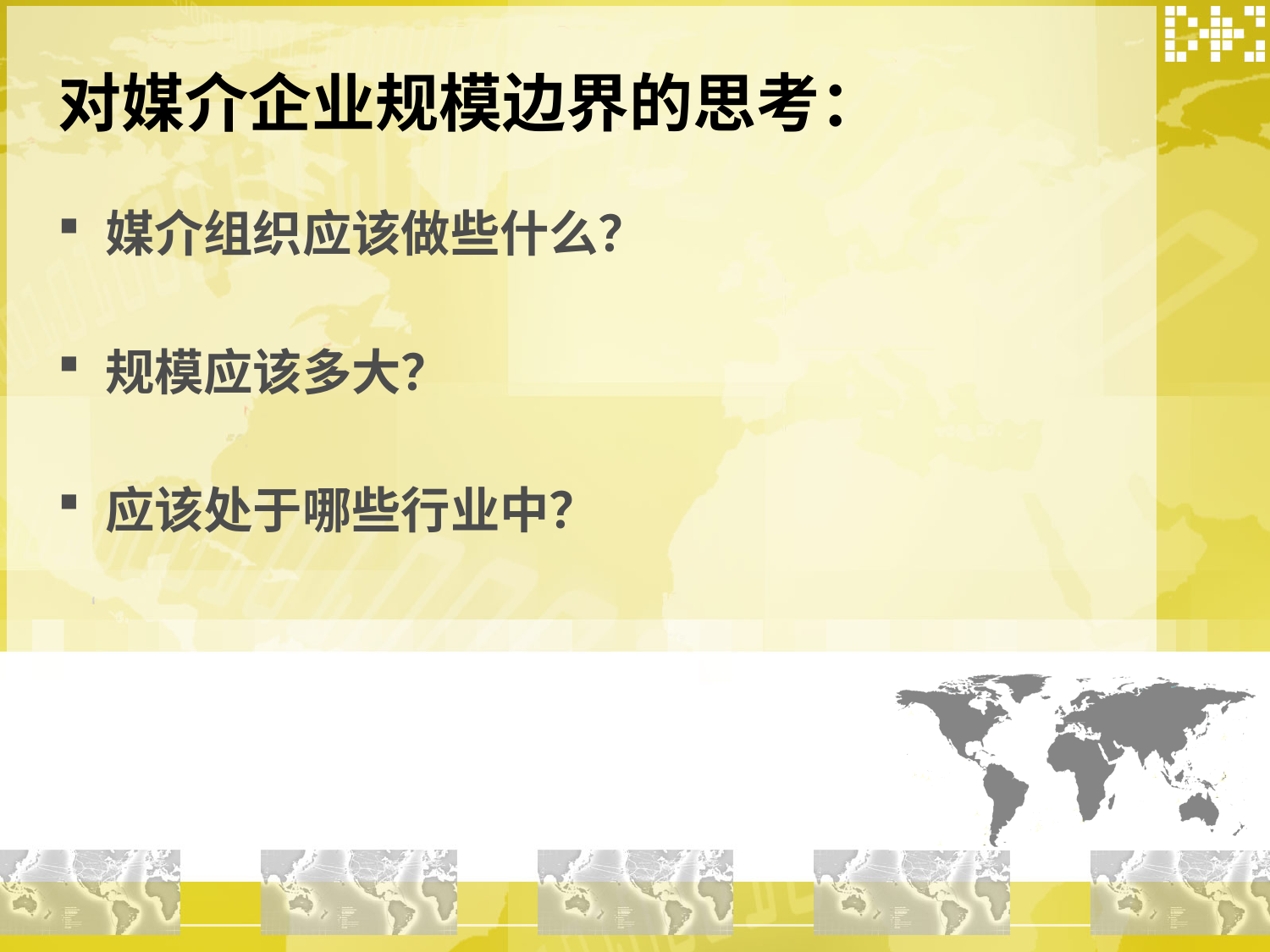

# 对媒介企业规模边界的思考：
媒介组织应该做些什么？

规模应该多大？

应该处于哪些行业中？
70